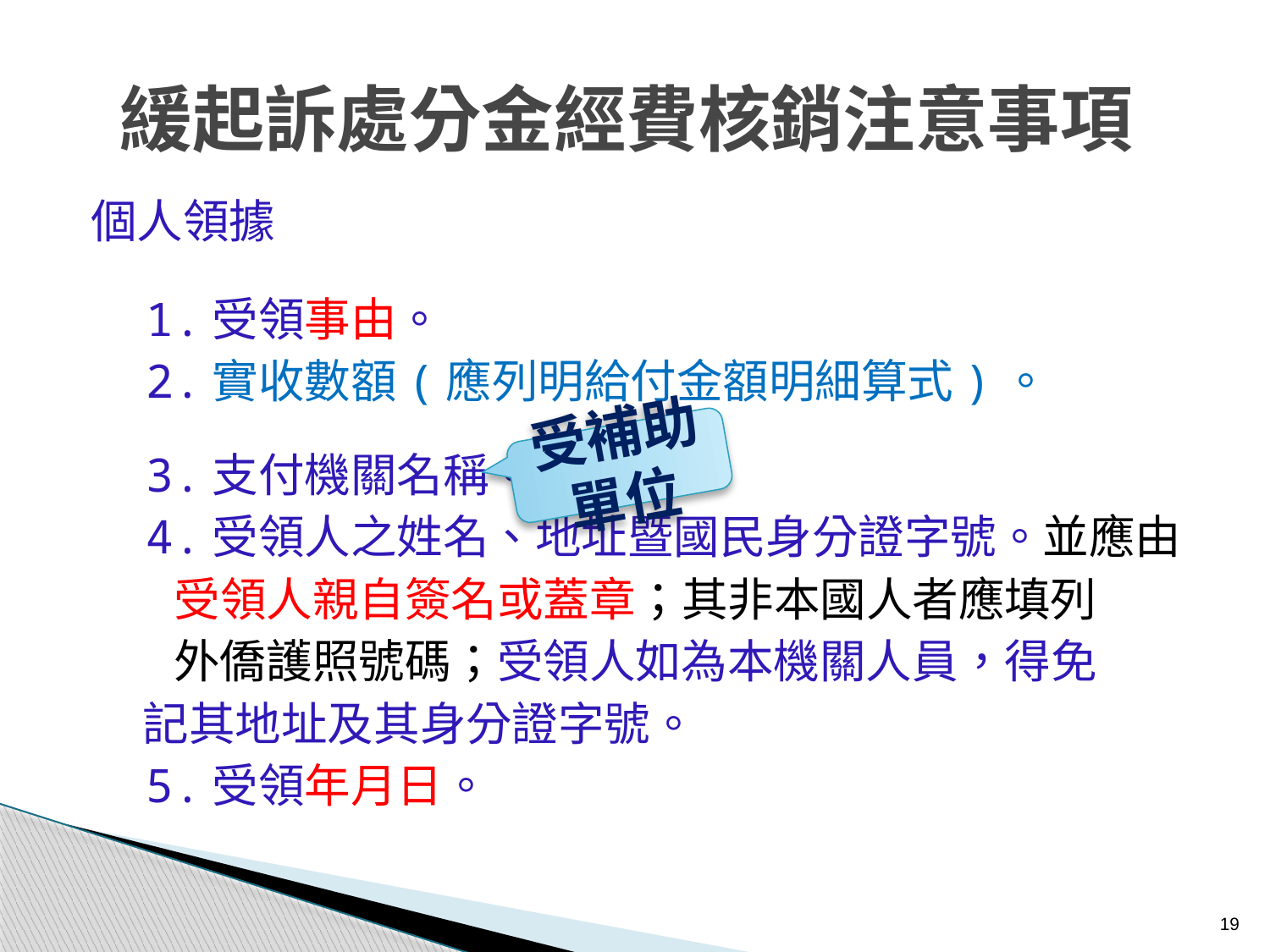

# 緩起訴處分金經費核銷注意事項
個人領據

  1.受領事由。
  2.實收數額(應列明給付金額明細算式)。

  3.支付機關名稱。
  4.受領人之姓名、地址暨國民身分證字號。並應由
       受領人親自簽名或蓋章；其非本國人者應填列
       外僑護照號碼；受領人如為本機關人員，得免
    記其地址及其身分證字號。
  5.受領年月日。

受補助單位
19